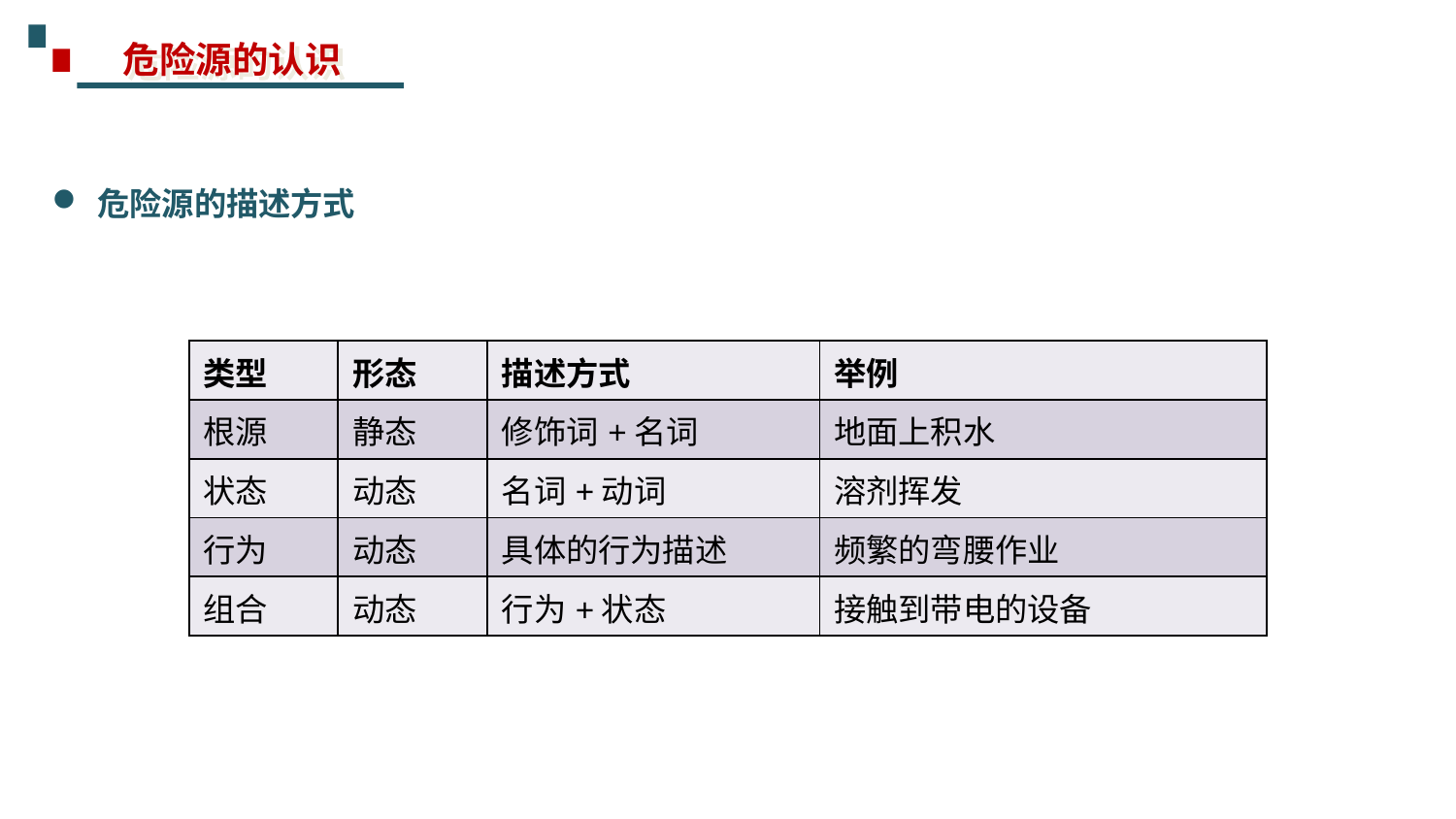

危险源的认识

危险源的描述方式
| 类型 | 形态 | 描述方式 | 举例 |
| --- | --- | --- | --- |
| 根源 | 静态 | 修饰词+名词 | 地面上积水 |
| 状态 | 动态 | 名词+动词 | 溶剂挥发 |
| 行为 | 动态 | 具体的行为描述 | 频繁的弯腰作业 |
| 组合 | 动态 | 行为+状态 | 接触到带电的设备 |
9